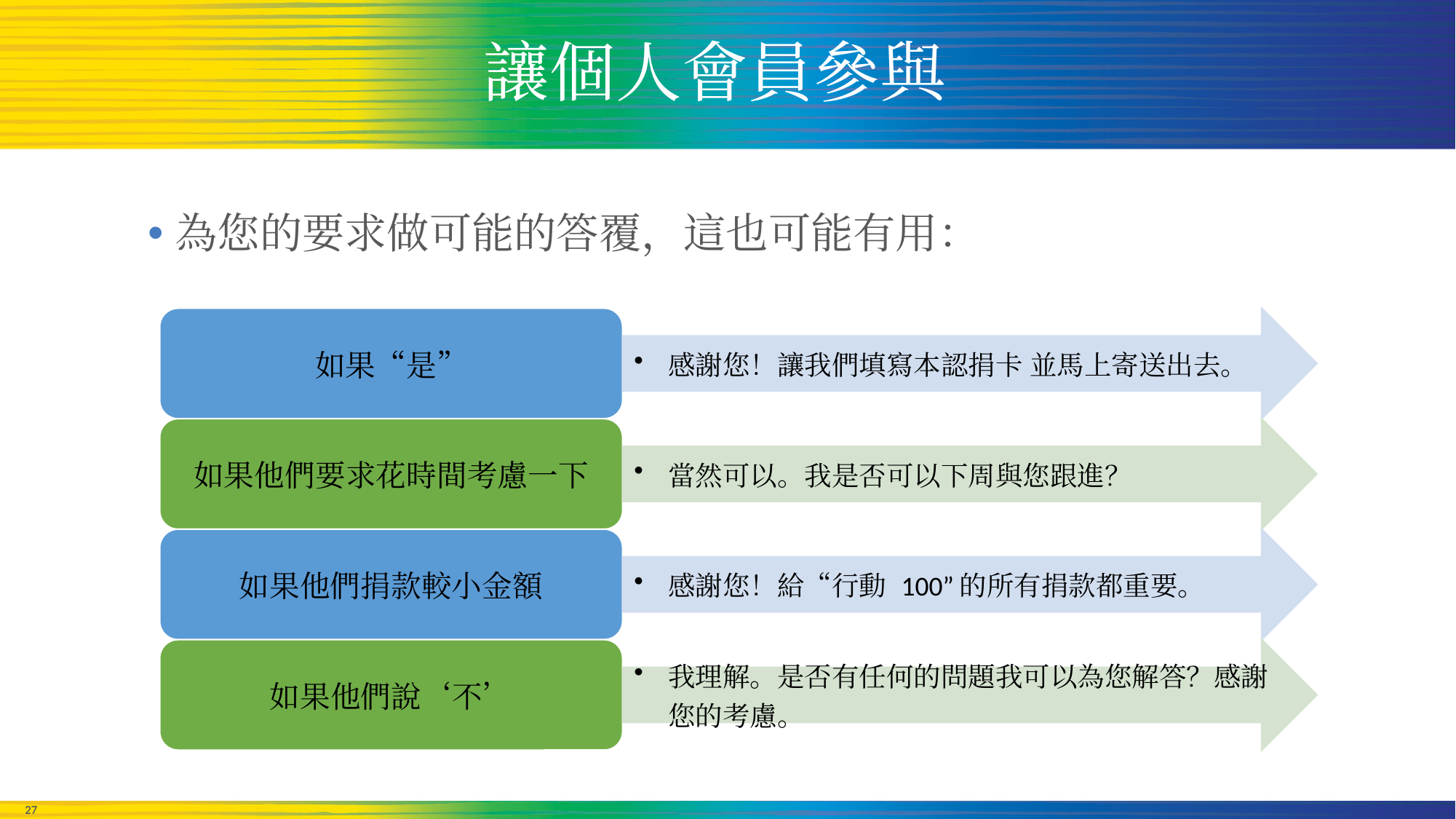

# 讓個人會員參與
為您的要求做可能的答覆，這也可能有用：

如果“是”
感謝您！讓我們填寫本認捐卡 並馬上寄送出去。
如果他們要求花時間考慮一下
當然可以。我是否可以下周與您跟進？
如果他們捐款較小金額
感謝您！給“行動 100”的所有捐款都重要。
如果他們說‘不’
我理解。是否有任何的問題我可以為您解答？感謝您的考慮。